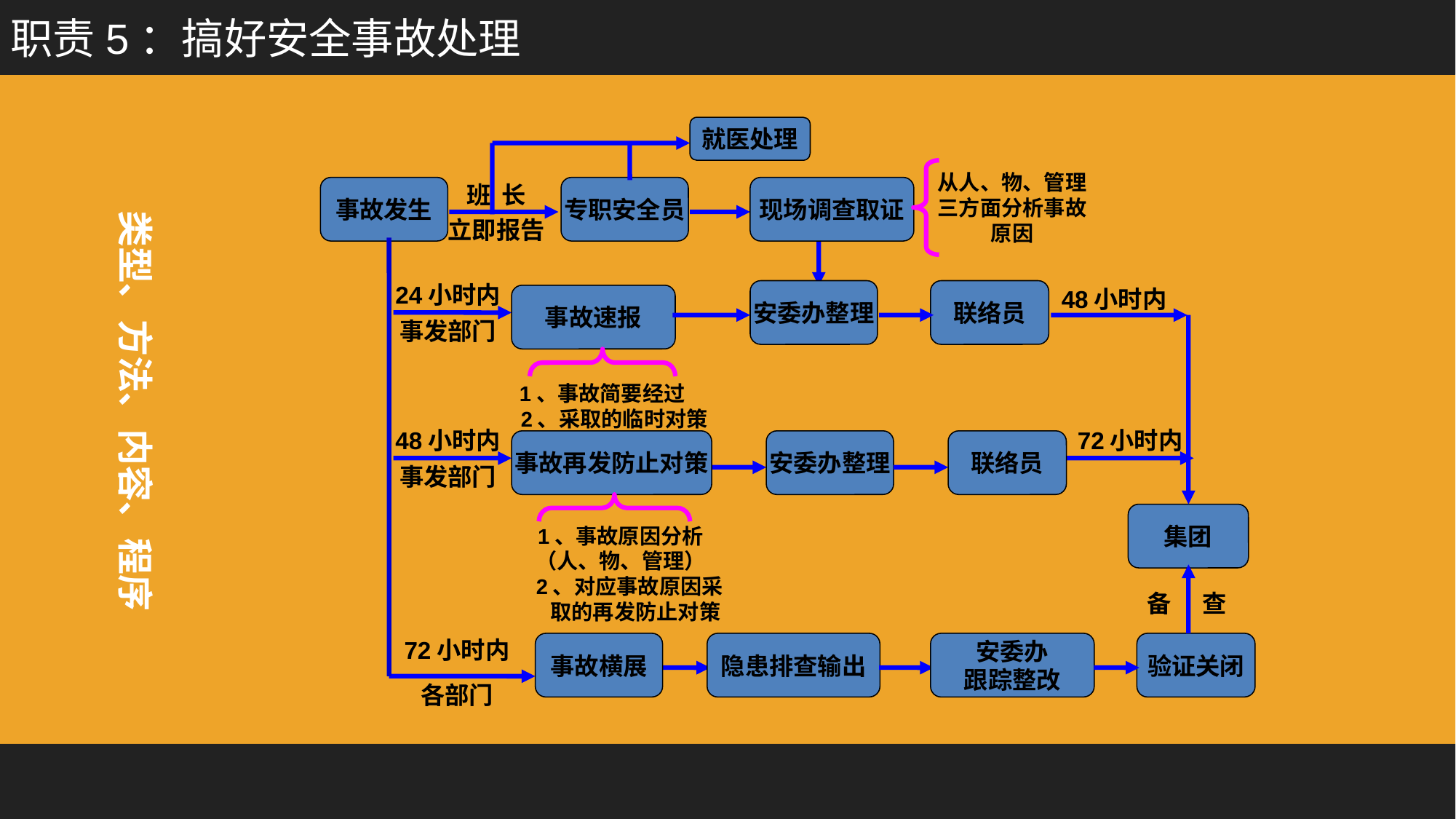

职责5：搞好安全事故处理
就医处理

从人、物、管理
三方面分析事故
原因
事故发生
班  长
专职安全员
现场调查取证

立即报告

24小时内
安委办整理
联络员
48小时内
事故速报

事发部门

1、事故简要经过
    2、采取的临时对策

48小时内
72小时内
事故再发防止对策
安委办整理
联络员

事发部门

集团
1、事故原因分析
（人、物、管理）
   2、对应事故原因采
     取的再发防止对策

备
查
72小时内
事故横展
隐患排查输出
安委办
跟踪整改
验证关闭

各部门
类型、方法、内容、程序